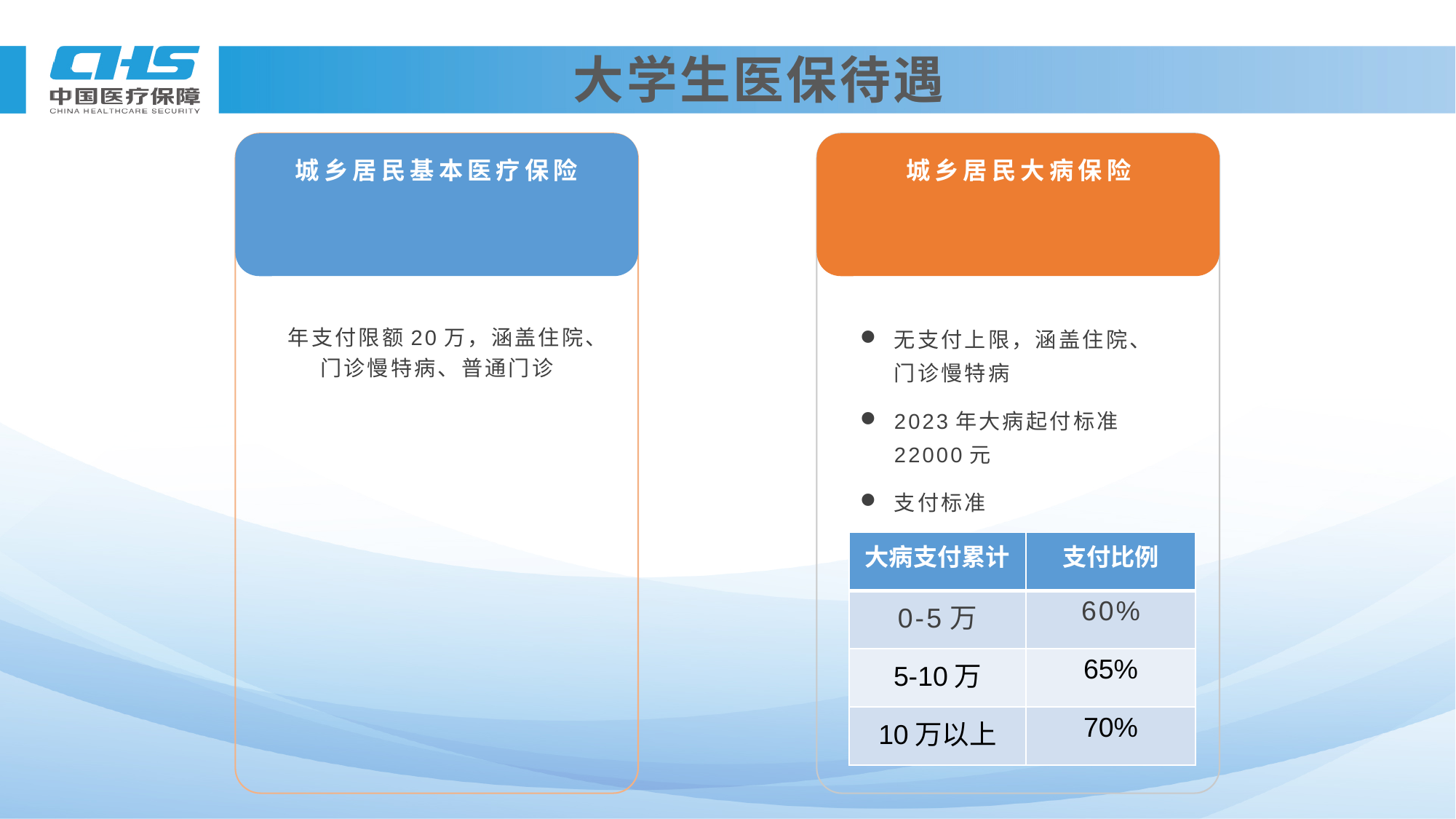

# 大学生医保待遇

城乡居民大病保险
城乡居民基本医疗保险
年支付限额20万，涵盖住院、门诊慢特病、普通门诊
无支付上限，涵盖住院、门诊慢特病
2023年大病起付标准22000元
支付标准
| 大病支付累计 | 支付比例 |
| --- | --- |
| 0-5万 | 60% |
| 5-10万 | 65% |
| 10万以上 | 70% |